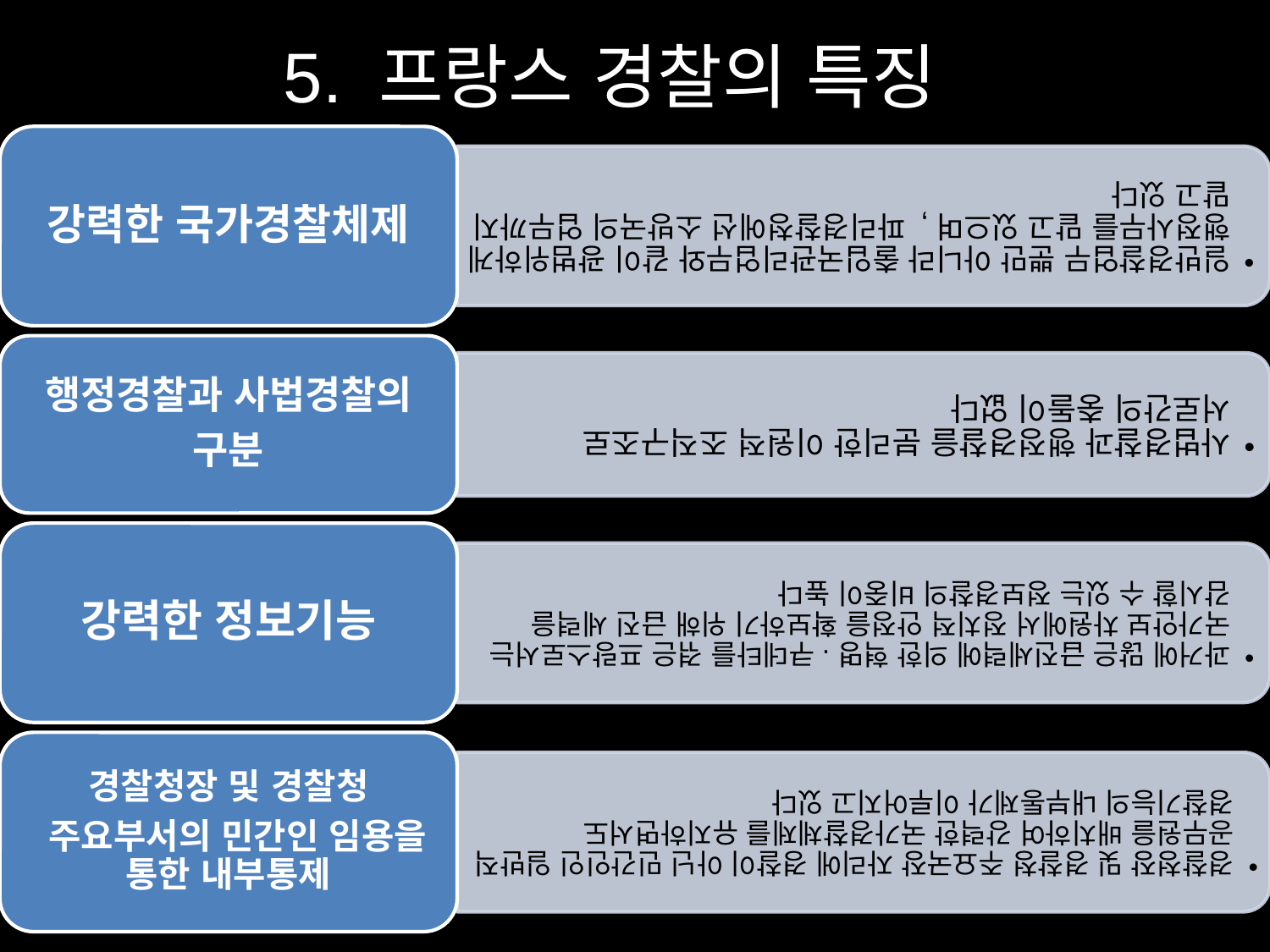

5. 프랑스 경찰의 특징
일반경찰업무 뿐만 아니라 출입국관리업무와 같이 광범위하게 행정사무를 맡고 있으며, 파리경찰청에선 소방국의 업무까지 맡고 있다
강력한 국가경찰체제
사법경찰과 행정경찰을 분리한 이원적 조직구조로 서로간의 충돌이 없다
행정경찰과 사법경찰의
구분
과거에 많은 급진세력에 의한 혁명·쿠데타를 겪은 프랑스로서는 국가안보 차원에서 정치적 안정을 확보하기 위해 급진 세력을 감시할 수 있는 정보경찰의 비중이 높다
강력한 정보기능
경찰청장 및 경찰청 주요국장 자리에 경찰이 아닌 민간인인 일반직 공무원을 배치하여 강력한 국가경찰체제를 유지하면서도 경찰기능의 내부통제가 이루어지고 있다
경찰청장 및 경찰청
 주요부서의 민간인 임용을 통한 내부통제